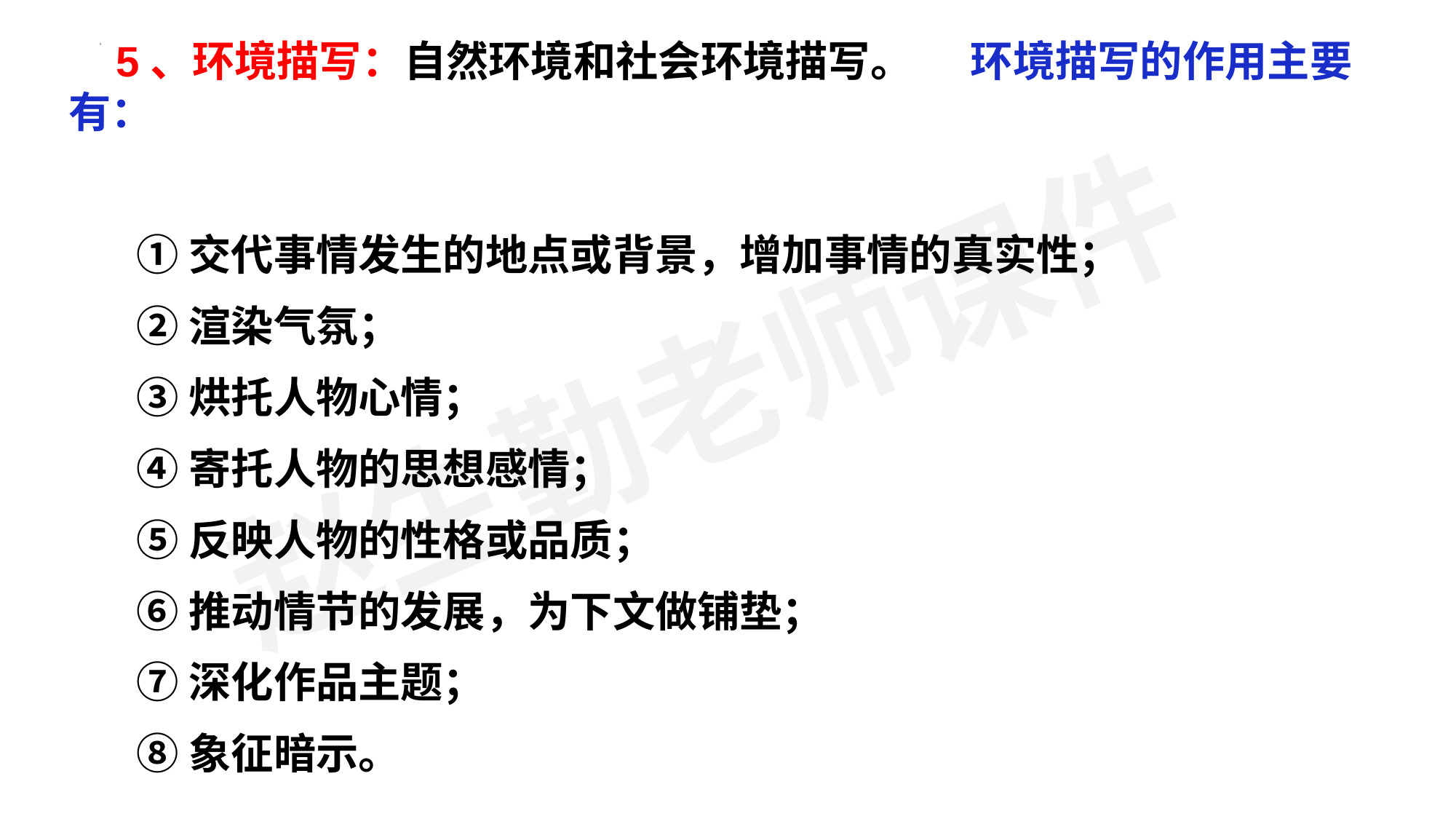

5、环境描写：自然环境和社会环境描写。      环境描写的作用主要有：

       ①交代事情发生的地点或背景，增加事情的真实性；
       ②渲染气氛；
       ③烘托人物心情；
       ④寄托人物的思想感情；
       ⑤反映人物的性格或品质；
       ⑥推动情节的发展，为下文做铺垫；
       ⑦深化作品主题；
       ⑧象征暗示。